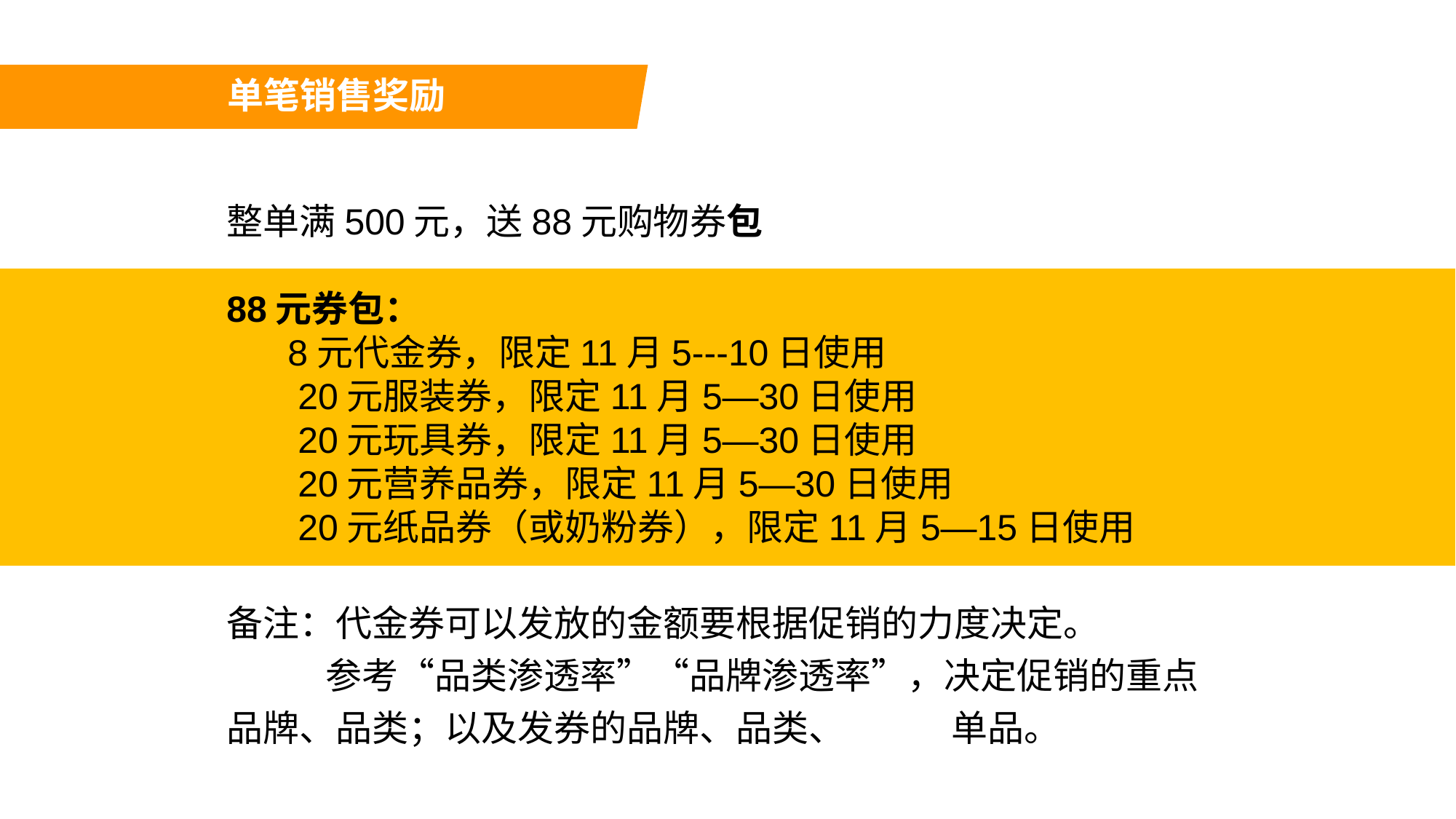

单笔销售奖励
整单满500元，送88元购物券包

88元券包：
      8元代金券，限定11月5---10日使用
       20元服装券，限定11月5—30日使用
       20元玩具券，限定11月5—30日使用
       20元营养品券，限定11月5—30日使用
       20元纸品券（或奶粉券），限定11月5—15日使用

备注：代金券可以发放的金额要根据促销的力度决定。
           参考“品类渗透率”“品牌渗透率”，决定促销的重点品牌、品类；以及发券的品牌、品类、             单品。